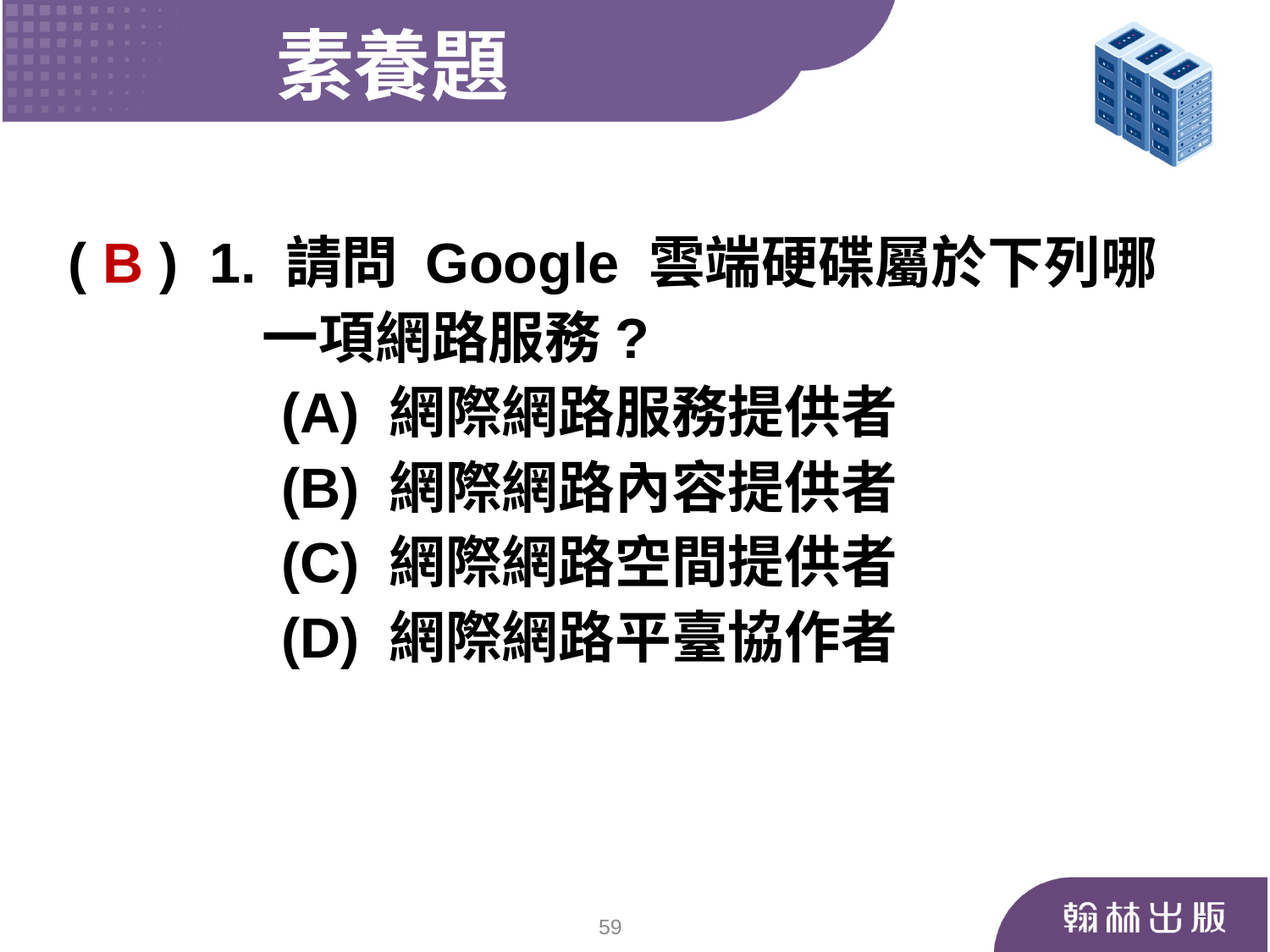

素養題
( B )  1. 請問 Google 雲端硬碟屬於下列哪
              一項網路服務?
	            (A) 網際網路服務提供者
	            (B) 網際網路內容提供者
	            (C) 網際網路空間提供者
	            (D) 網際網路平臺協作者
59